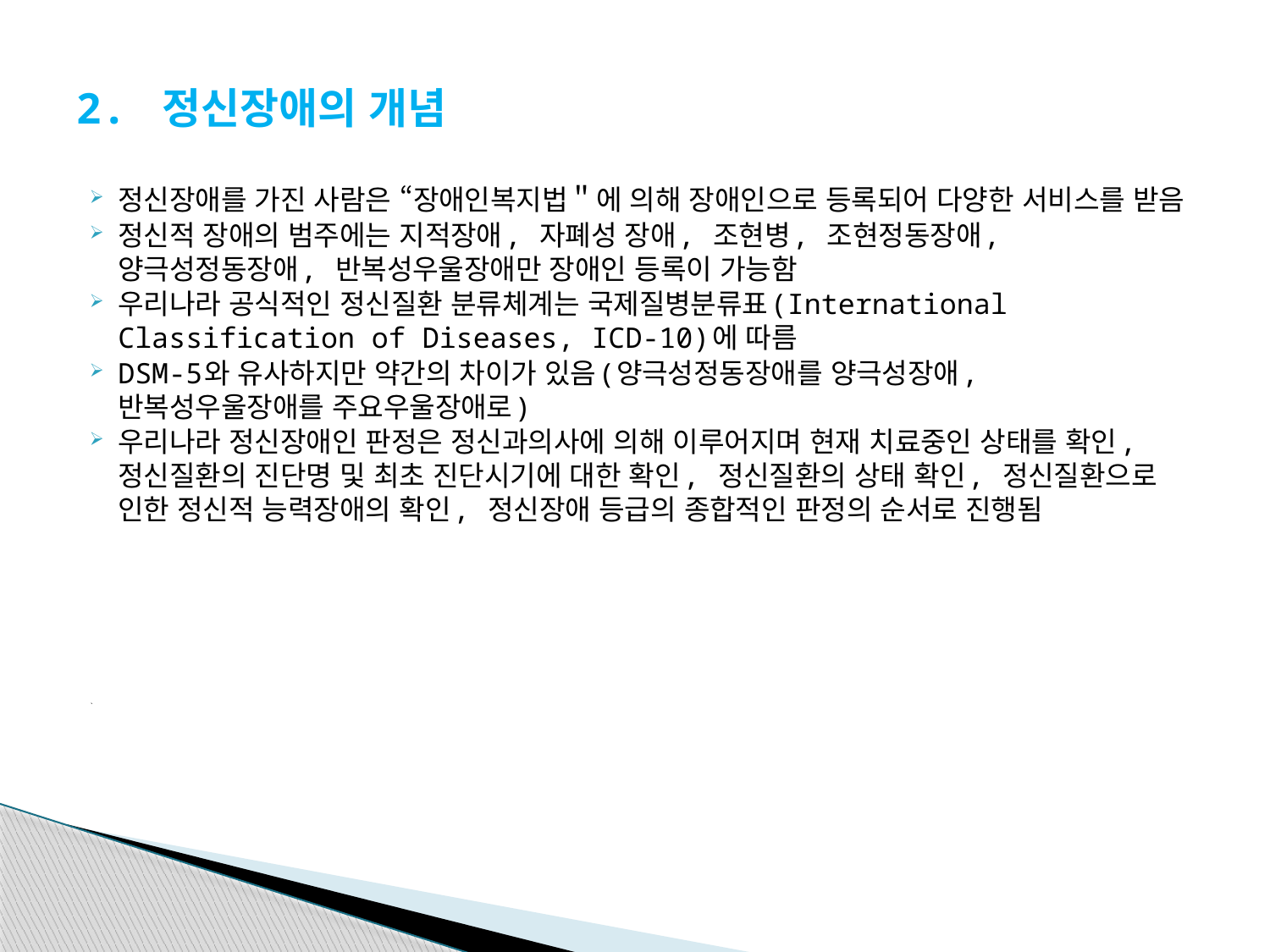

# 2. 정신장애의 개념
정신장애를 가진 사람은 “장애인복지법＂에 의해 장애인으로 등록되어 다양한 서비스를 받음
정신적 장애의 범주에는 지적장애, 자폐성 장애, 조현병, 조현정동장애, 양극성정동장애, 반복성우울장애만 장애인 등록이 가능함
우리나라 공식적인 정신질환 분류체계는 국제질병분류표(International Classification of Diseases, ICD-10)에 따름
DSM-5와 유사하지만 약간의 차이가 있음(양극성정동장애를 양극성장애, 반복성우울장애를 주요우울장애로)
우리나라 정신장애인 판정은 정신과의사에 의해 이루어지며 현재 치료중인 상태를 확인, 정신질환의 진단명 및 최초 진단시기에 대한 확인, 정신질환의 상태 확인, 정신질환으로 인한 정신적 능력장애의 확인, 정신장애 등급의 종합적인 판정의 순서로 진행됨

`